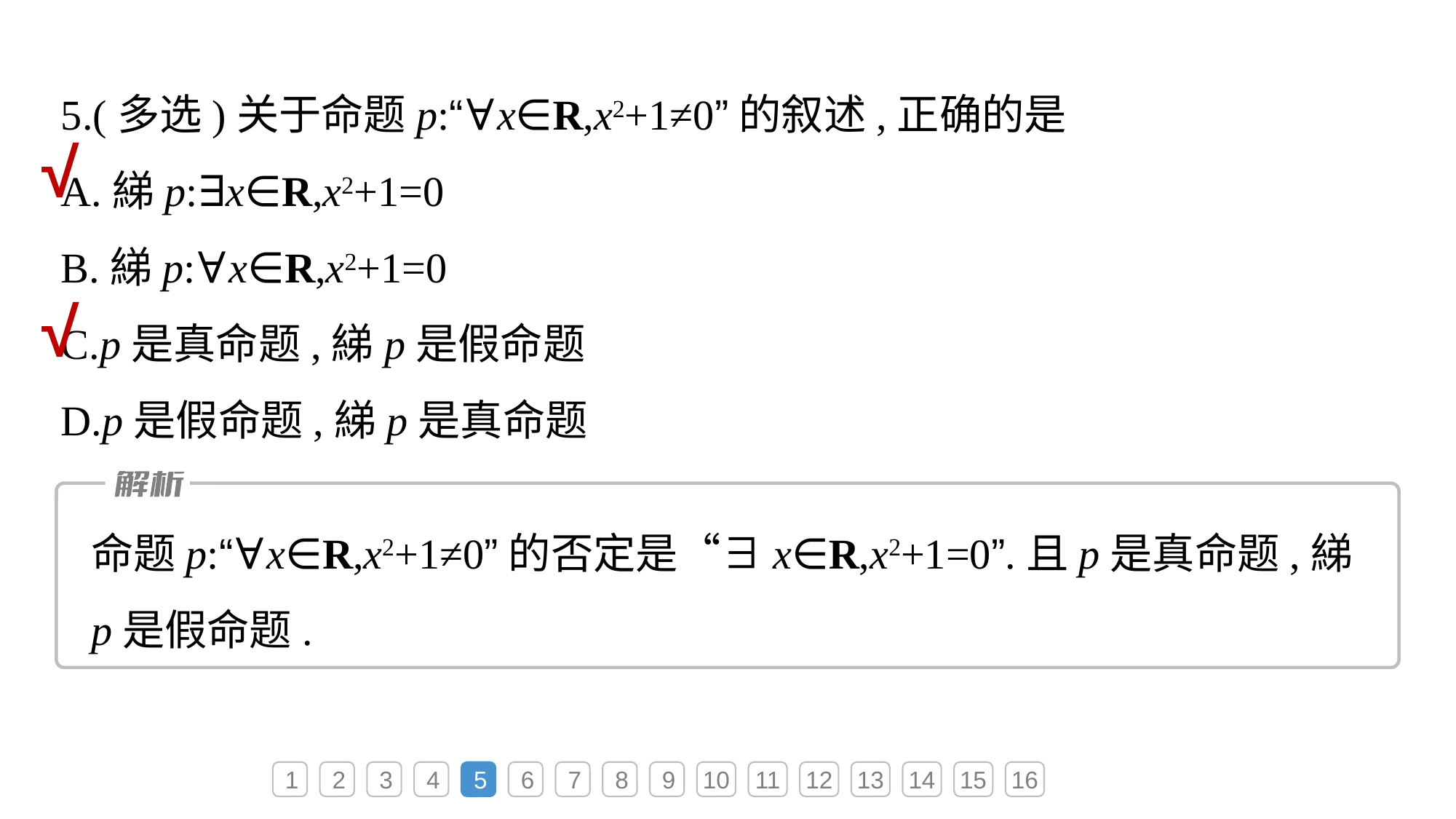

5.(多选)关于命题p:“∀x∈R,x2+1≠0”的叙述,正确的是
A.綈p:∃x∈R,x2+1=0
B.綈p:∀x∈R,x2+1=0
C.p是真命题,綈p是假命题
D.p是假命题,綈p是真命题
√
√

命题p:“∀x∈R,x2+1≠0”的否定是“∃x∈R,x2+1=0”.且p是真命题,綈p是假命题.
1
2
3
4
5
6
7
8
9
10
11
12
13
14
15
16